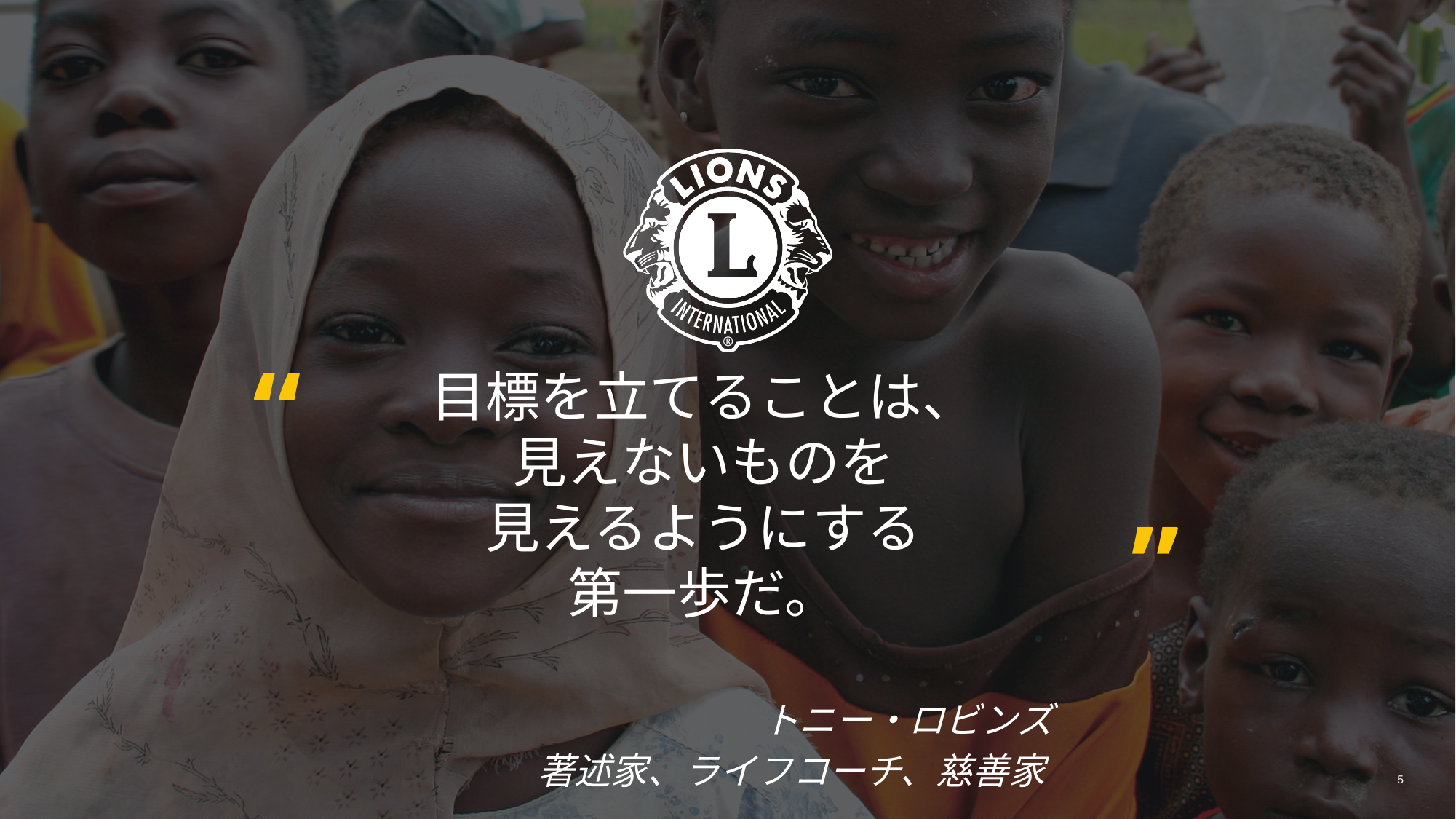

目標を立てることは、
見えないものを
見えるようにする
第一歩だ。

トニー・ロビンズ
著述家、ライフコーチ、慈善家